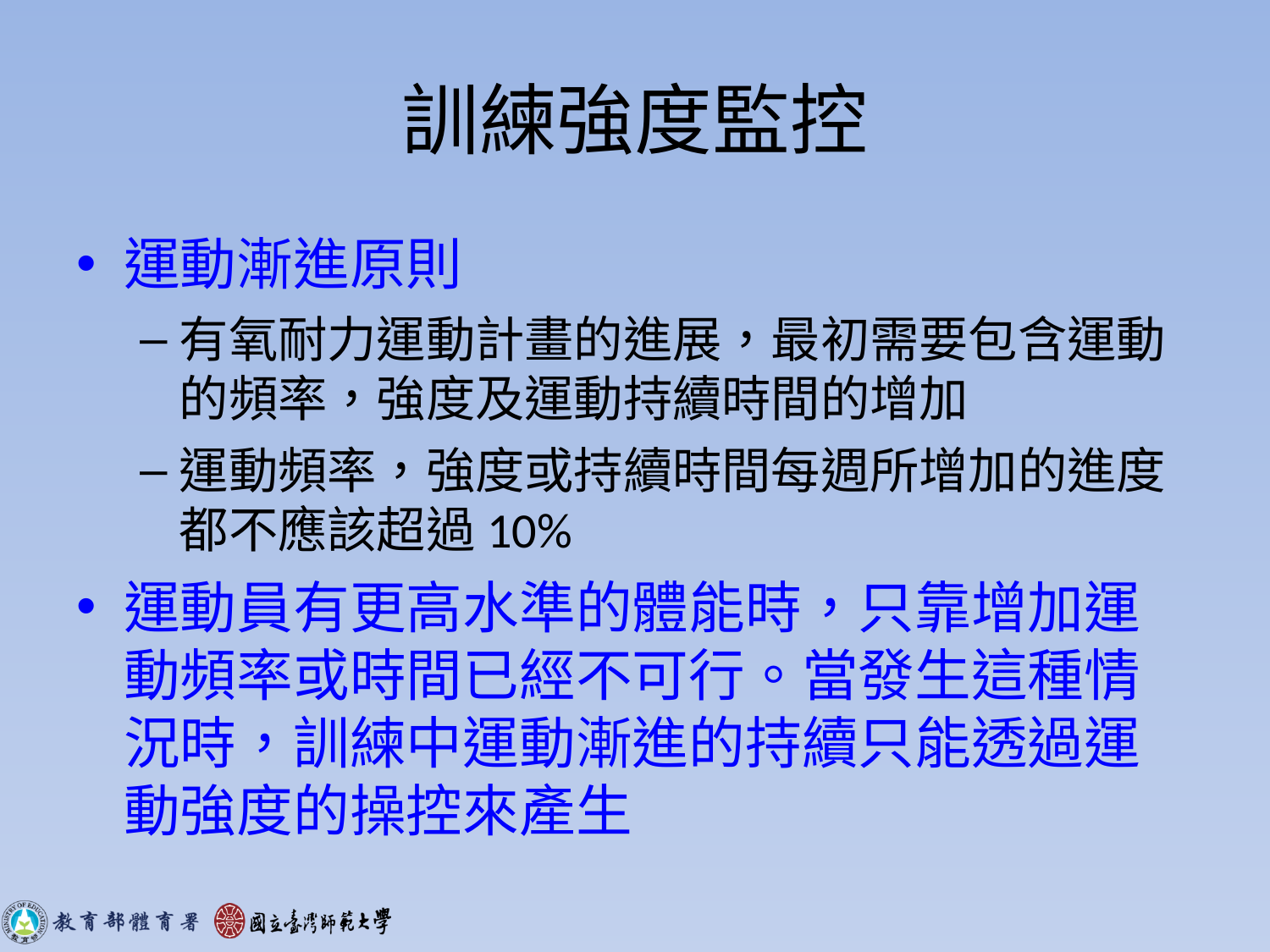

# 訓練強度監控
運動漸進原則
有氧耐力運動計畫的進展，最初需要包含運動的頻率，強度及運動持續時間的增加
運動頻率，強度或持續時間每週所增加的進度都不應該超過10%
運動員有更高水準的體能時，只靠增加運動頻率或時間已經不可行。當發生這種情況時，訓練中運動漸進的持續只能透過運動強度的操控來產生